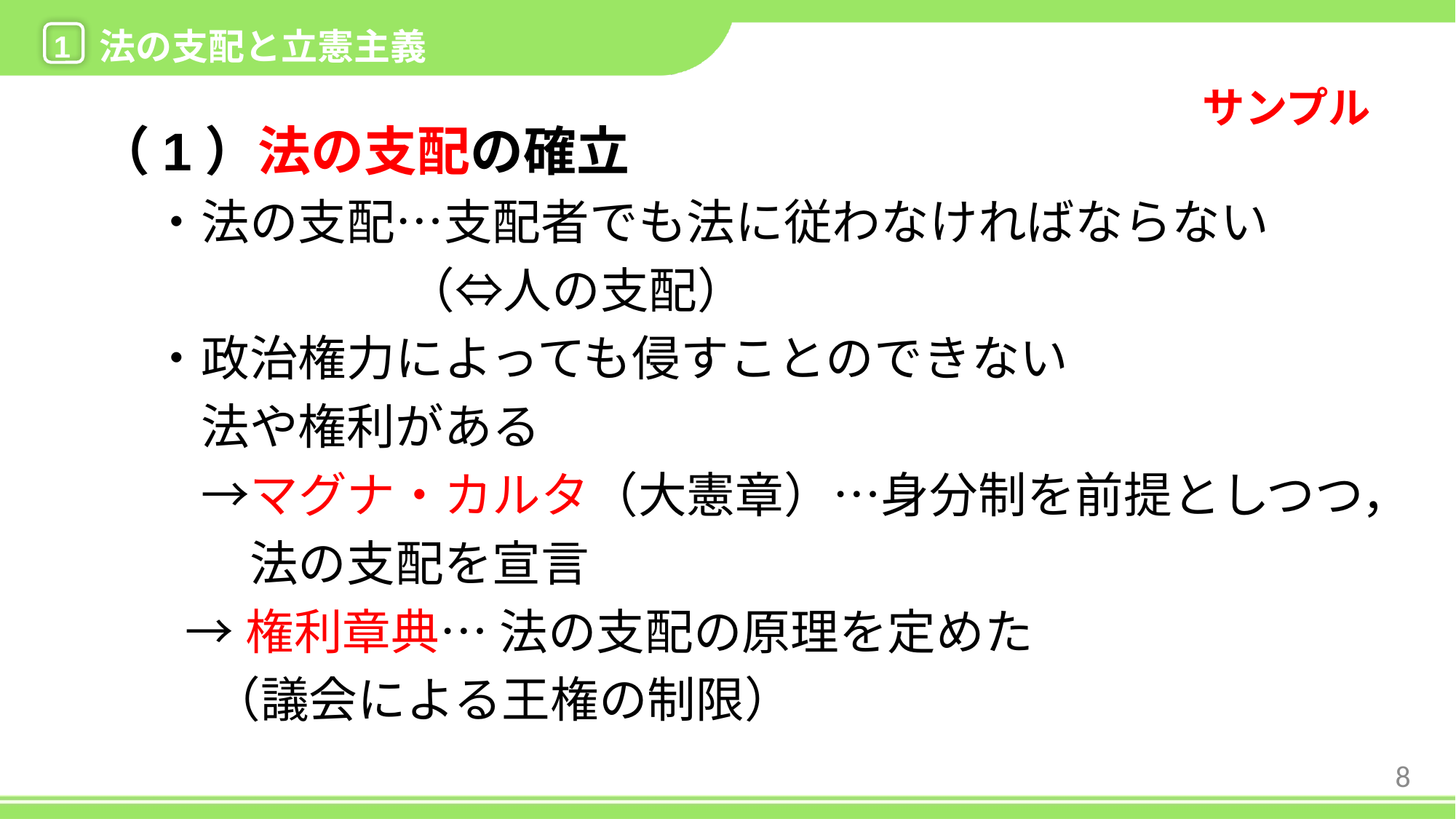

1
法の支配と立憲主義
（1）法の支配の確立
・法の支配…支配者でも法に従わなければならない
　　　　　 （⇔人の支配）
・政治権力によっても侵すことのできない
　法や権利がある
　→マグナ・カルタ（大憲章）…身分制を前提としつつ，
　　法の支配を宣言
   →権利章典… 法の支配の原理を定めた
　 （議会による王権の制限）